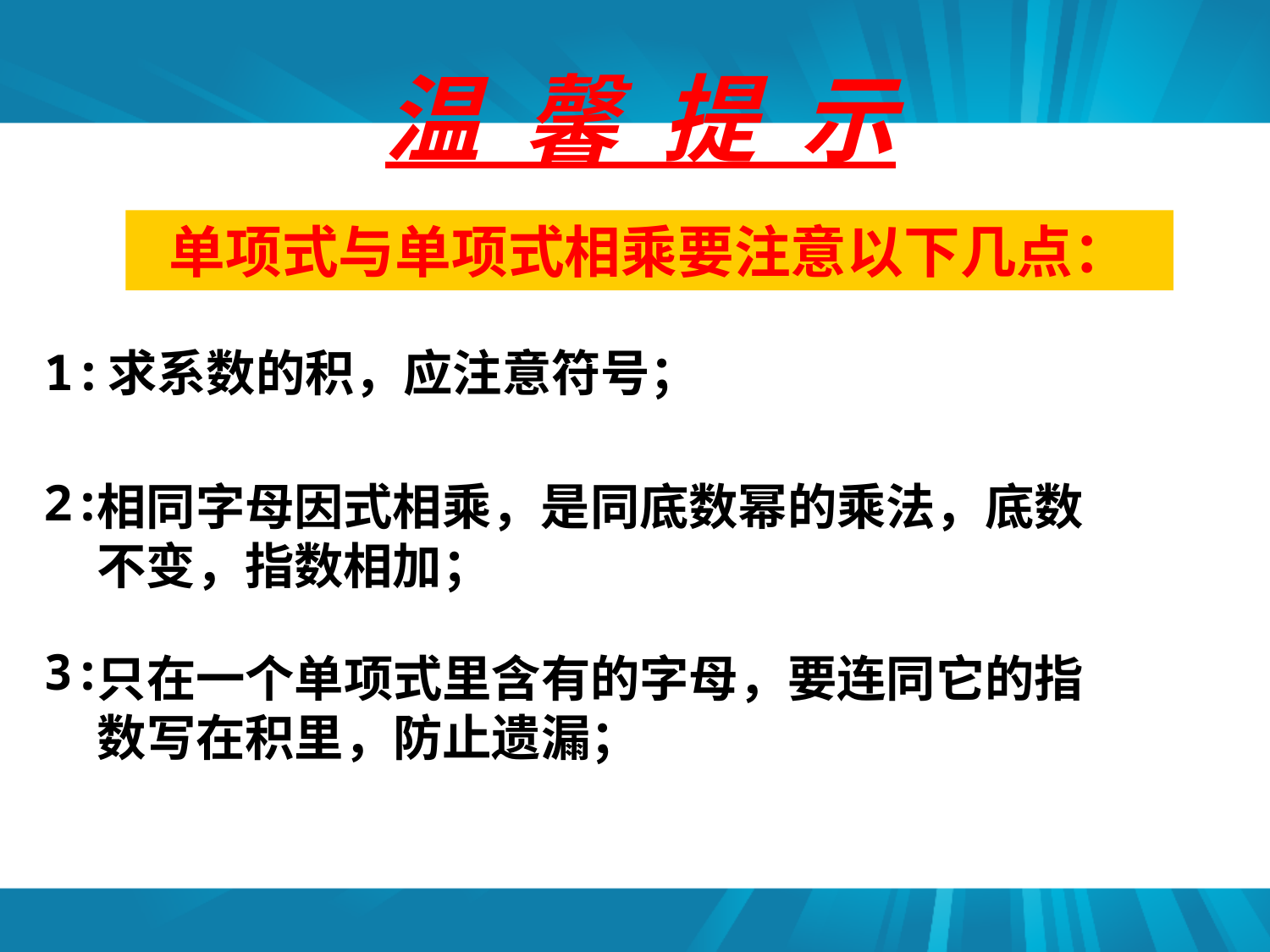

温  馨  提  示
单项式与单项式相乘要注意以下几点：
1:
求系数的积，应注意符号；
2:
相同字母因式相乘，是同底数幂的乘法，底数不变，指数相加；
3:
只在一个单项式里含有的字母，要连同它的指数写在积里，防止遗漏；